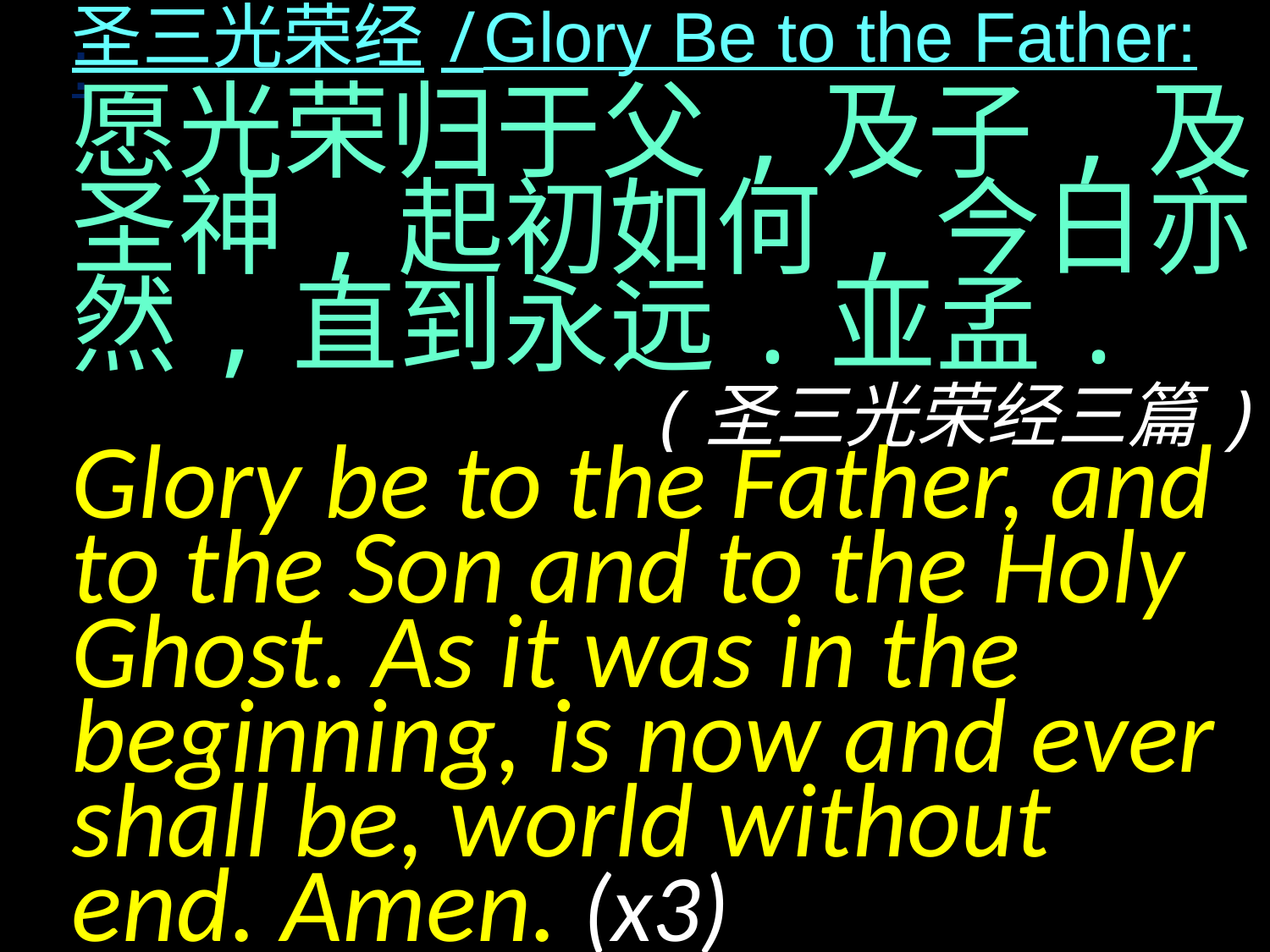

圣三光荣经/Glory Be to the Father:
:
愿光荣归于父,及子,及圣神,起初如何,今日亦然,直到永远.亚孟.
(圣三光荣经三篇)
Glory be to the Father, and to the Son and to the Holy Ghost. As it was in the beginning, is now and ever shall be, world without end. Amen. (x3)